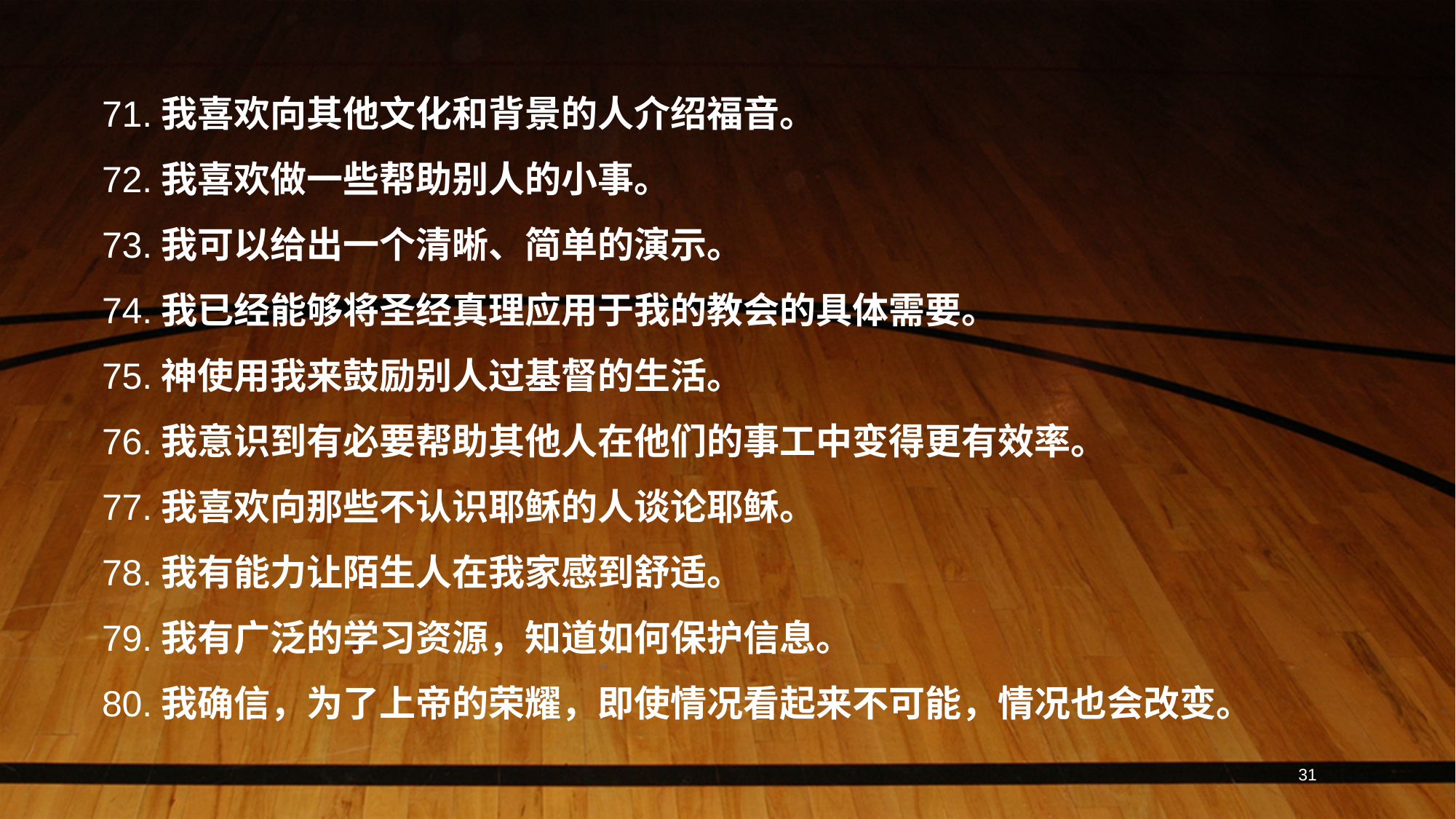

71.我喜欢向其他文化和背景的人介绍福音。
72.我喜欢做一些帮助别人的小事。
73.我可以给出一个清晰、简单的演示。
74.我已经能够将圣经真理应用于我的教会的具体需要。
75.神使用我来鼓励别人过基督的生活。
76.我意识到有必要帮助其他人在他们的事工中变得更有效率。
77.我喜欢向那些不认识耶稣的人谈论耶稣。
78.我有能力让陌生人在我家感到舒适。
79.我有广泛的学习资源，知道如何保护信息。
80.我确信，为了上帝的荣耀，即使情况看起来不可能，情况也会改变。
31